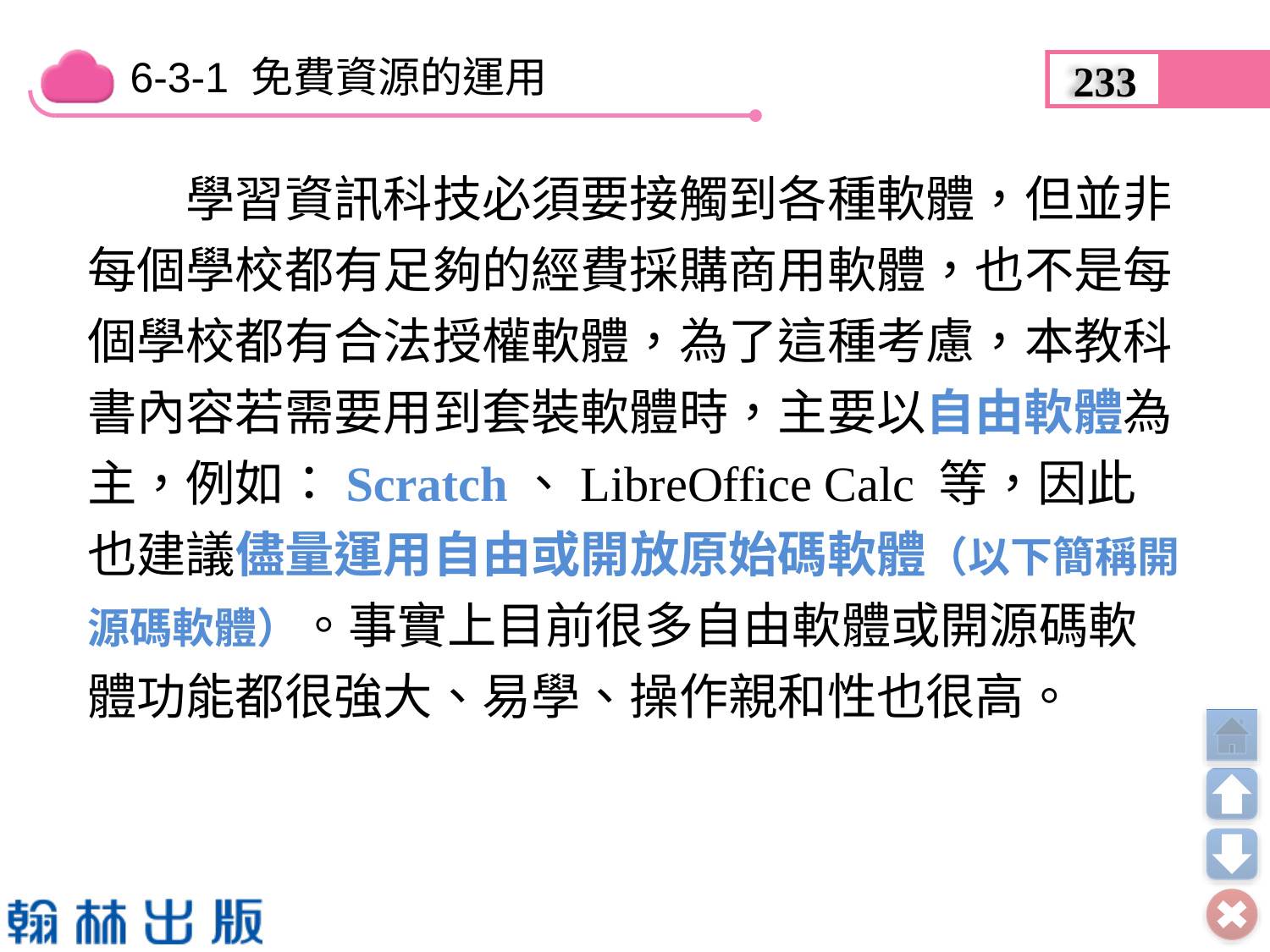

233
　　學習資訊科技必須要接觸到各種軟體，但並非每個學校都有足夠的經費採購商用軟體，也不是每個學校都有合法授權軟體，為了這種考慮，本教科書內容若需要用到套裝軟體時，主要以自由軟體為主，例如：Scratch、LibreOffice Calc 等，因此也建議儘量運用自由或開放原始碼軟體（以下簡稱開源碼軟體）。事實上目前很多自由軟體或開源碼軟體功能都很強大、易學、操作親和性也很高。